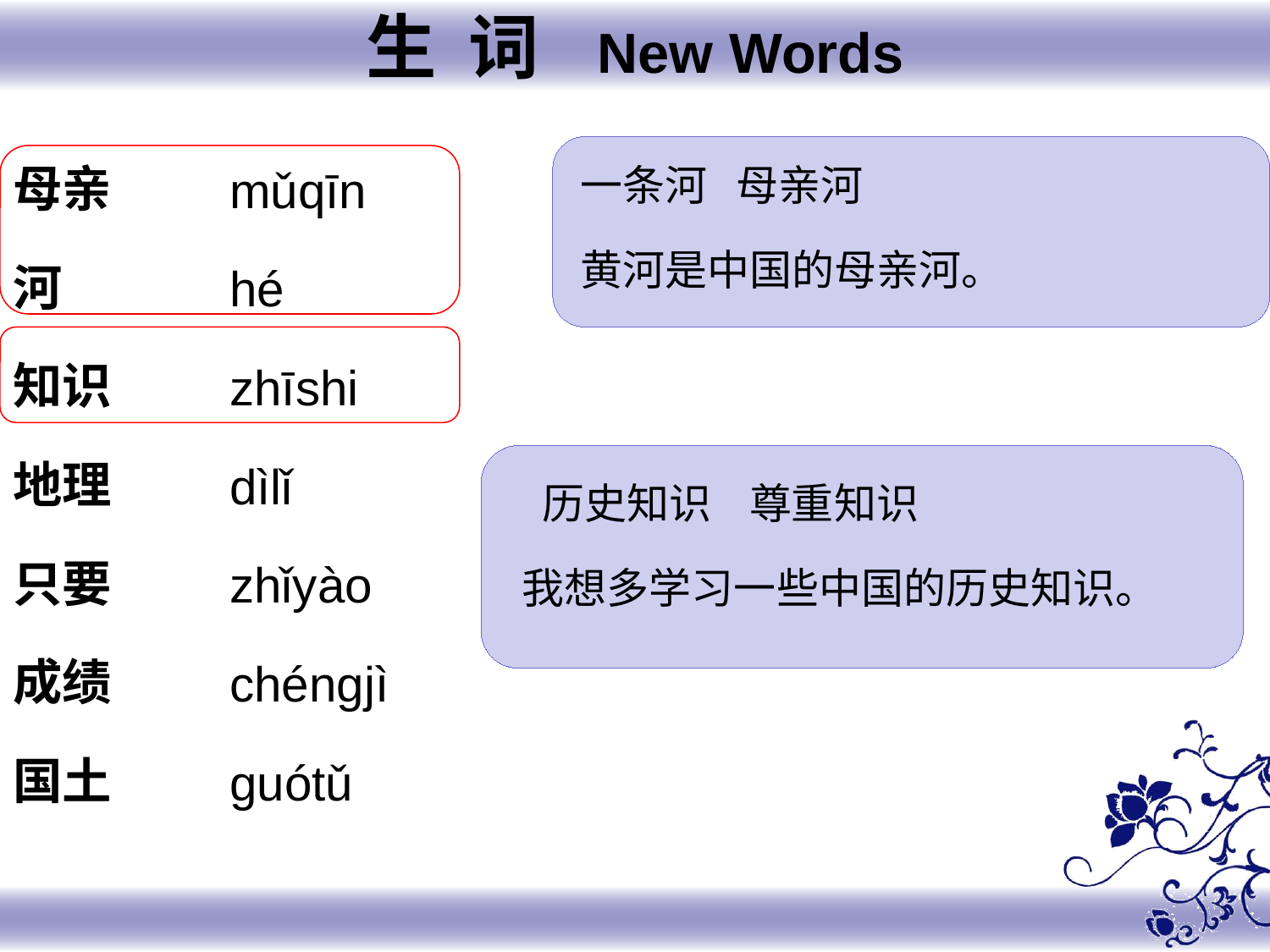

生  词   New Words
母亲
河
知识
地理
只要
成绩
国土
mǔqīn
hé
zhīshi
dìlǐ
zhǐyào
chéngjì
guótǔ

一条河   母亲河
黄河是中国的母亲河。

 历史知识    尊重知识
我想多学习一些中国的历史知识。